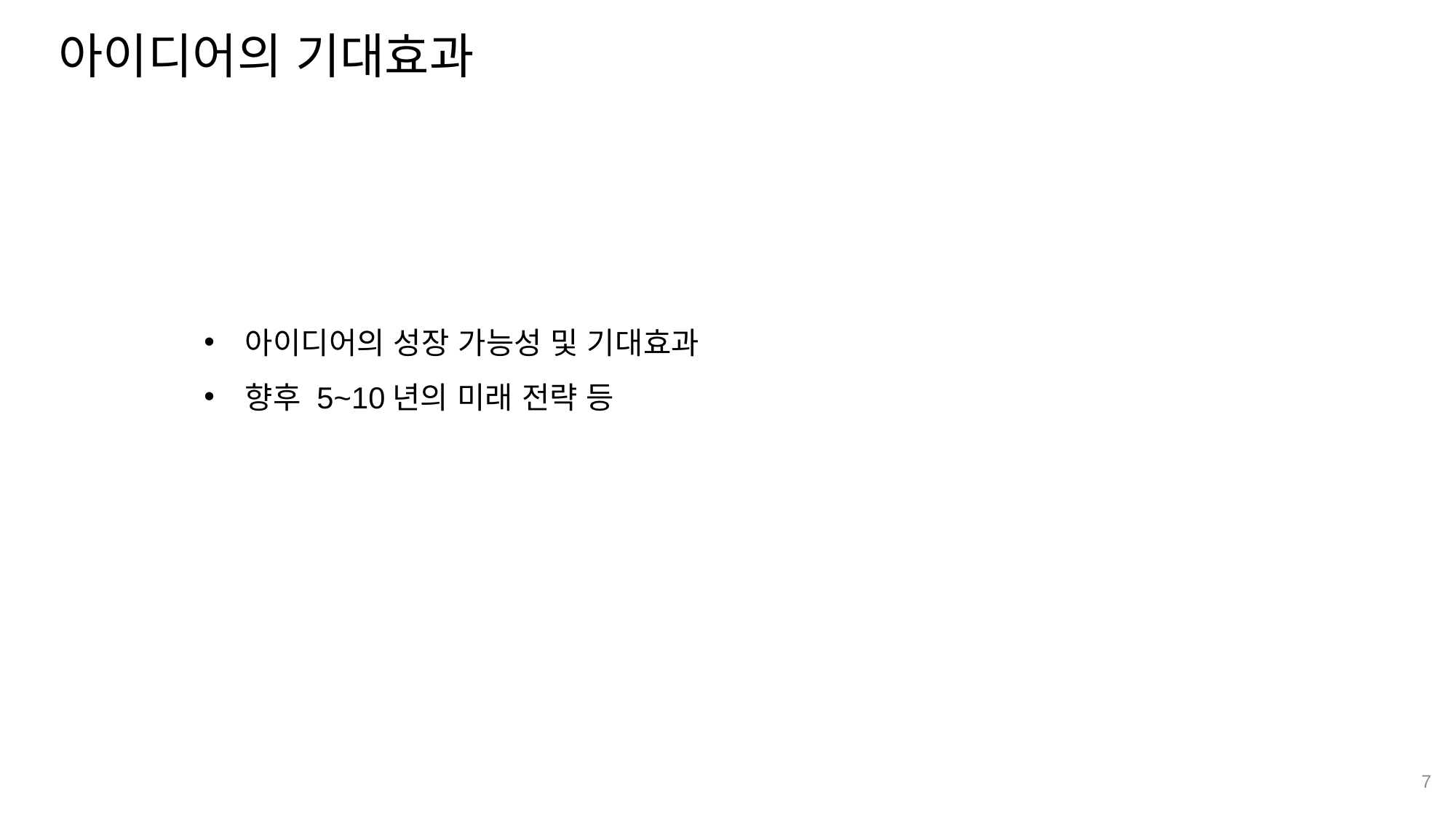

아이디어의 기대효과
아이디어의 성장 가능성 및 기대효과
향후 5~10년의 미래 전략 등
7